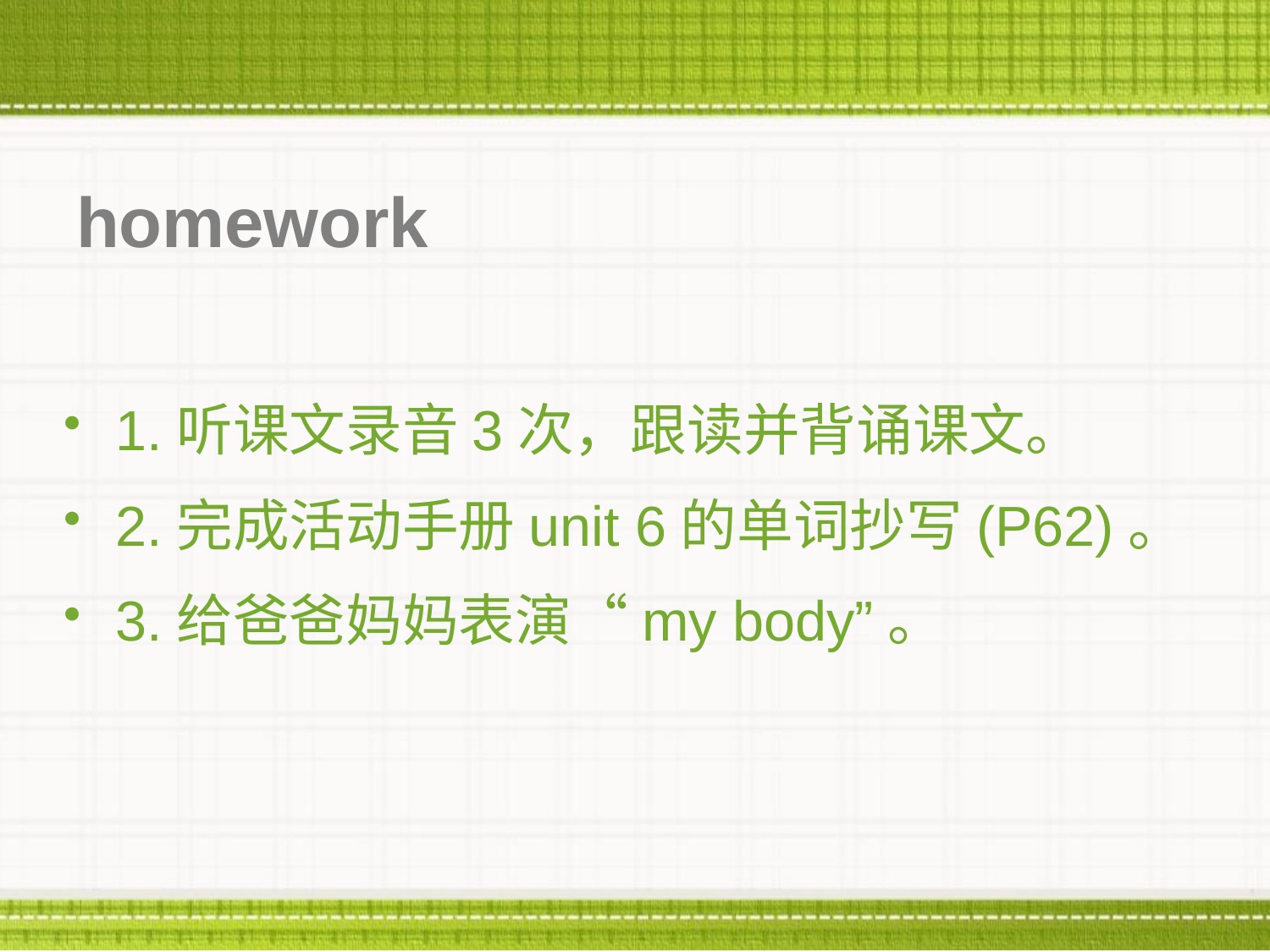

# homework
1.听课文录音3次，跟读并背诵课文。
2.完成活动手册unit 6的单词抄写(P62)。
3.给爸爸妈妈表演“my body”。